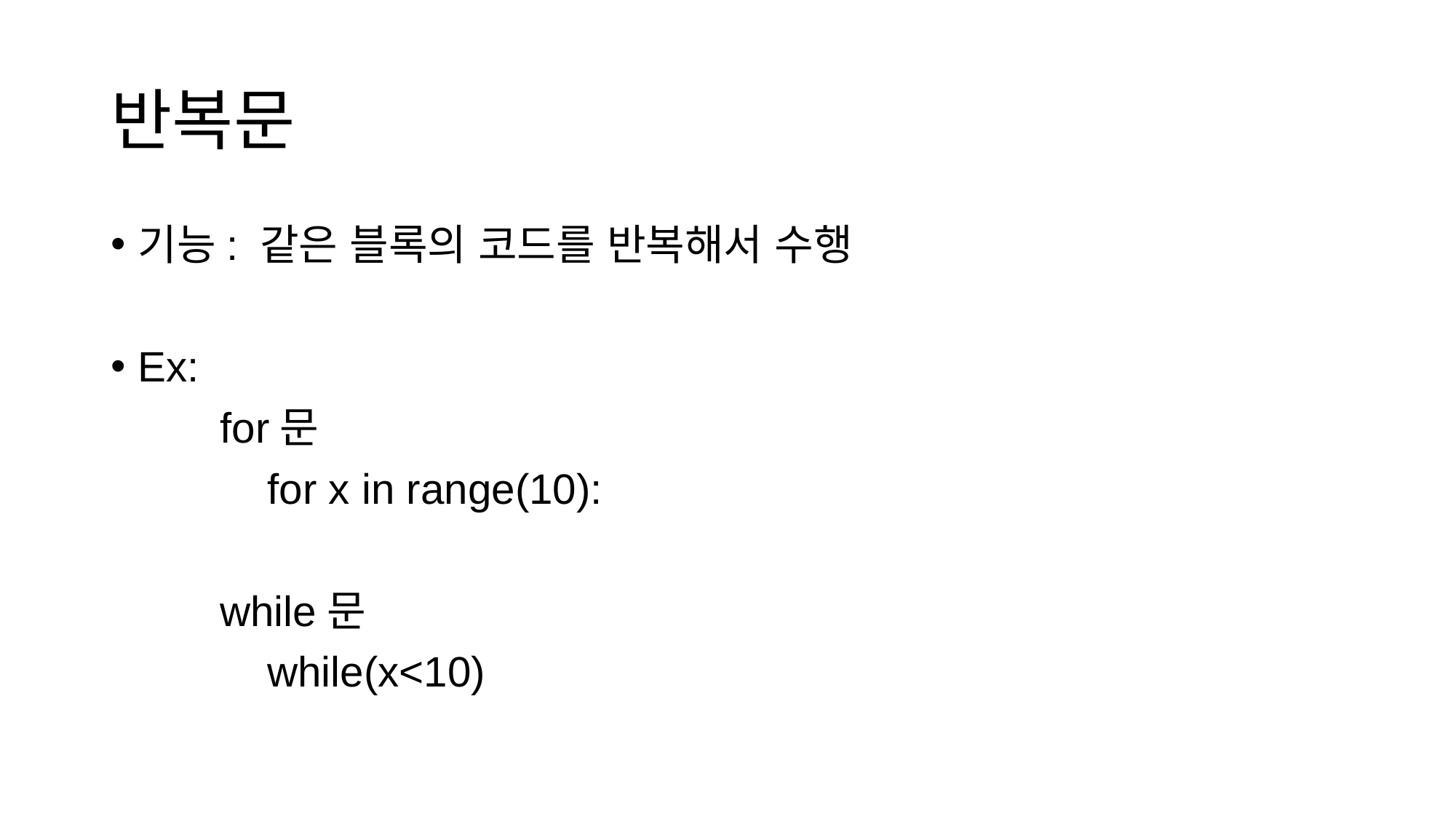

# 반복문
기능: 같은 블록의 코드를 반복해서 수행

Ex:
	for문
	    for x in range(10):

	while문
	    while(x<10)